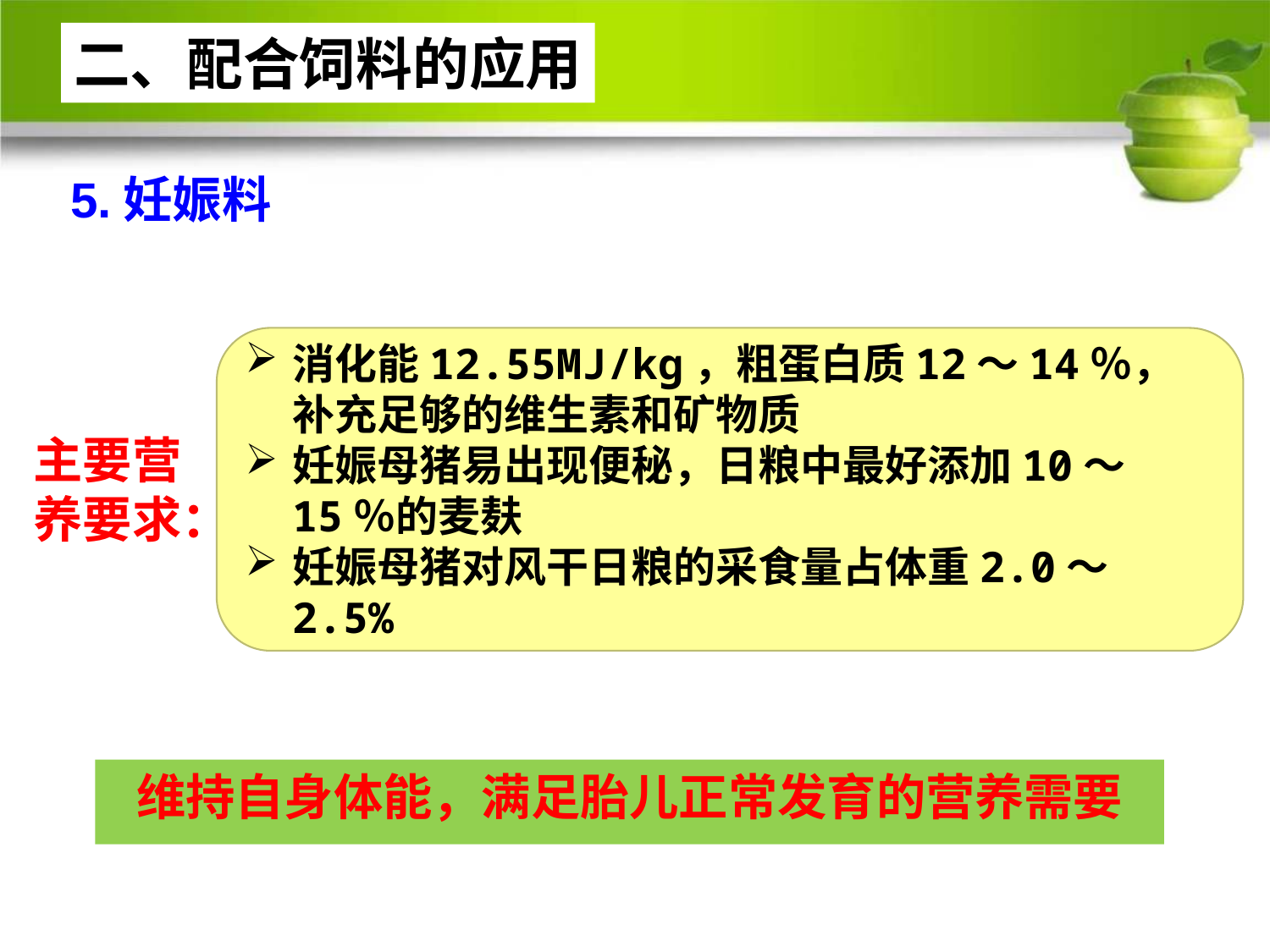

二、配合饲料的应用
# 5.妊娠料
消化能12.55MJ/kg，粗蛋白质12～14％，补充足够的维生素和矿物质
妊娠母猪易出现便秘，日粮中最好添加10～15％的麦麸
妊娠母猪对风干日粮的采食量占体重2.0～2.5%
主要营
养要求：
维持自身体能，满足胎儿正常发育的营养需要